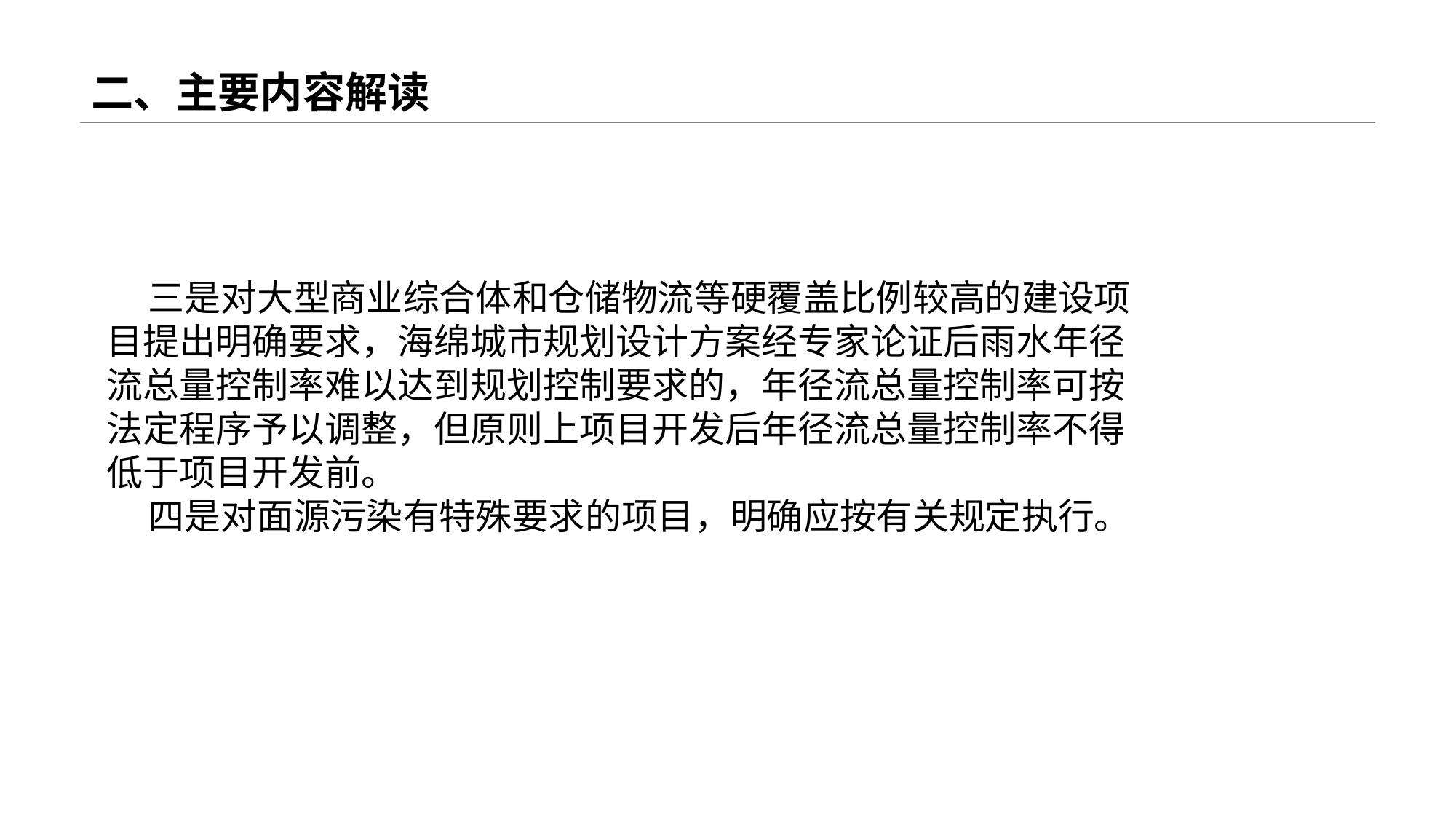

# 二、主要内容解读

    三是对大型商业综合体和仓储物流等硬覆盖比例较高的建设项目提出明确要求，海绵城市规划设计方案经专家论证后雨水年径流总量控制率难以达到规划控制要求的，年径流总量控制率可按法定程序予以调整，但原则上项目开发后年径流总量控制率不得低于项目开发前。
    四是对面源污染有特殊要求的项目，明确应按有关规定执行。